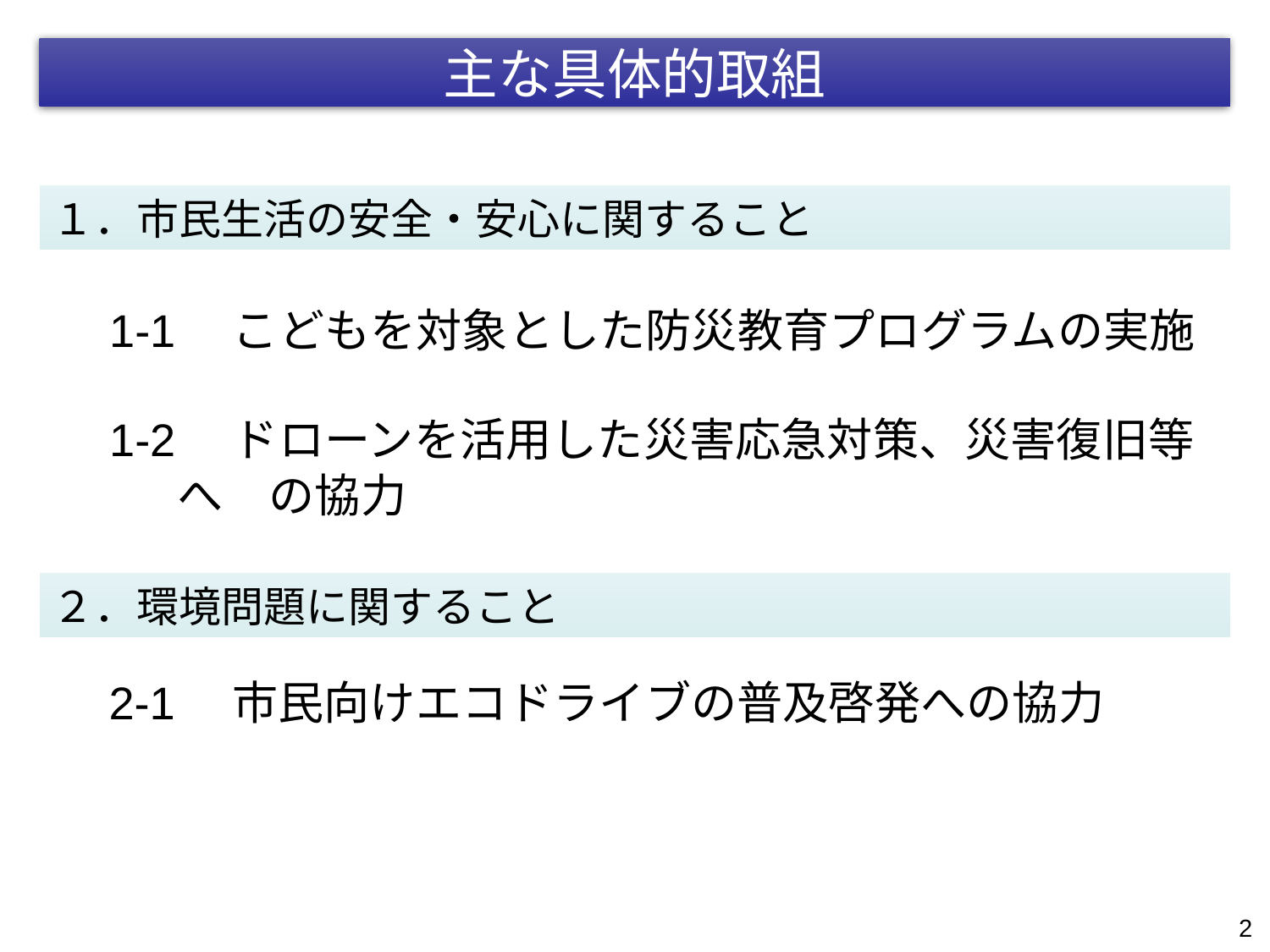

# 主な具体的取組
１．市民生活の安全・安心に関すること
　1-1　こどもを対象とした防災教育プログラムの実施

　1-2　ドローンを活用した災害応急対策、災害復旧等へ　の協力
２．環境問題に関すること
　2-1　市民向けエコドライブの普及啓発への協力
2